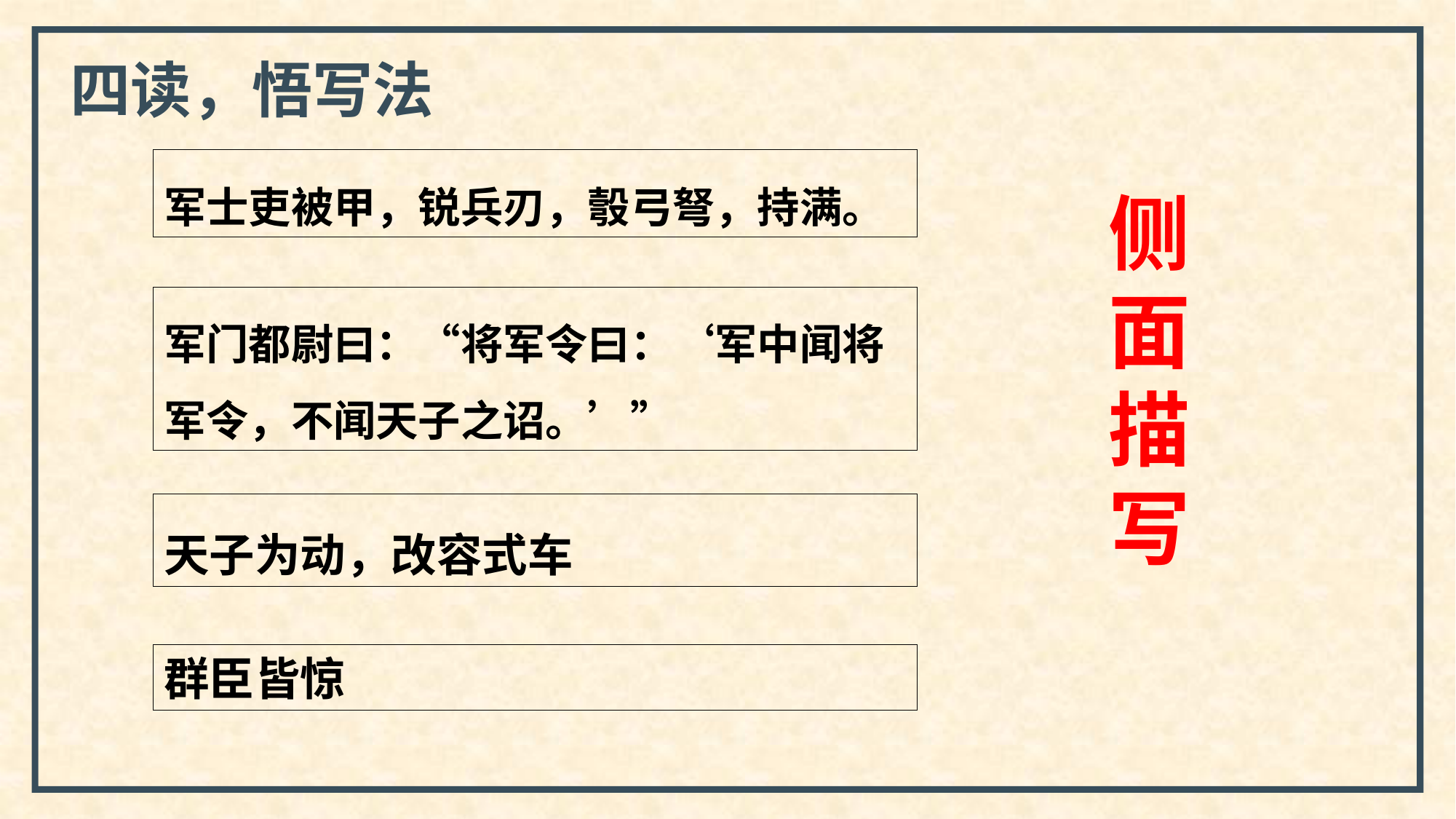

四读，悟写法
军士吏被甲，锐兵刃，彀弓弩，持满。
侧
面
描
写
军门都尉曰：“将军令曰：‘军中闻将军令，不闻天子之诏。’”
天子为动，改容式车
群臣皆惊